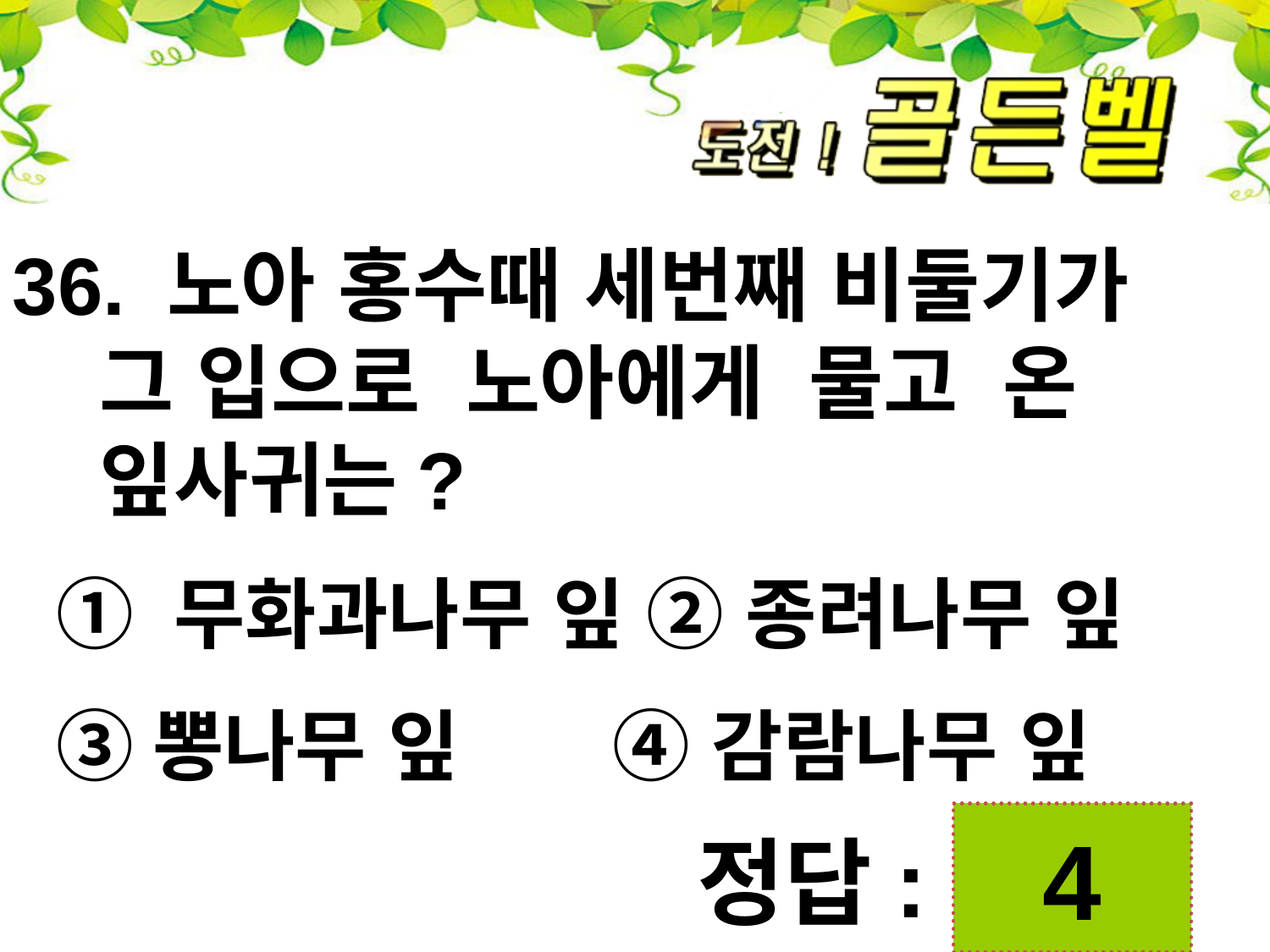

36. 노아 홍수때 세번째 비둘기가
   그 입으로  노아에게  물고  온
   잎사귀는?
  ① 무화과나무 잎 ② 종려나무 잎
  ③뽕나무 잎       ④ 감람나무 잎
첨성대
4
정답: